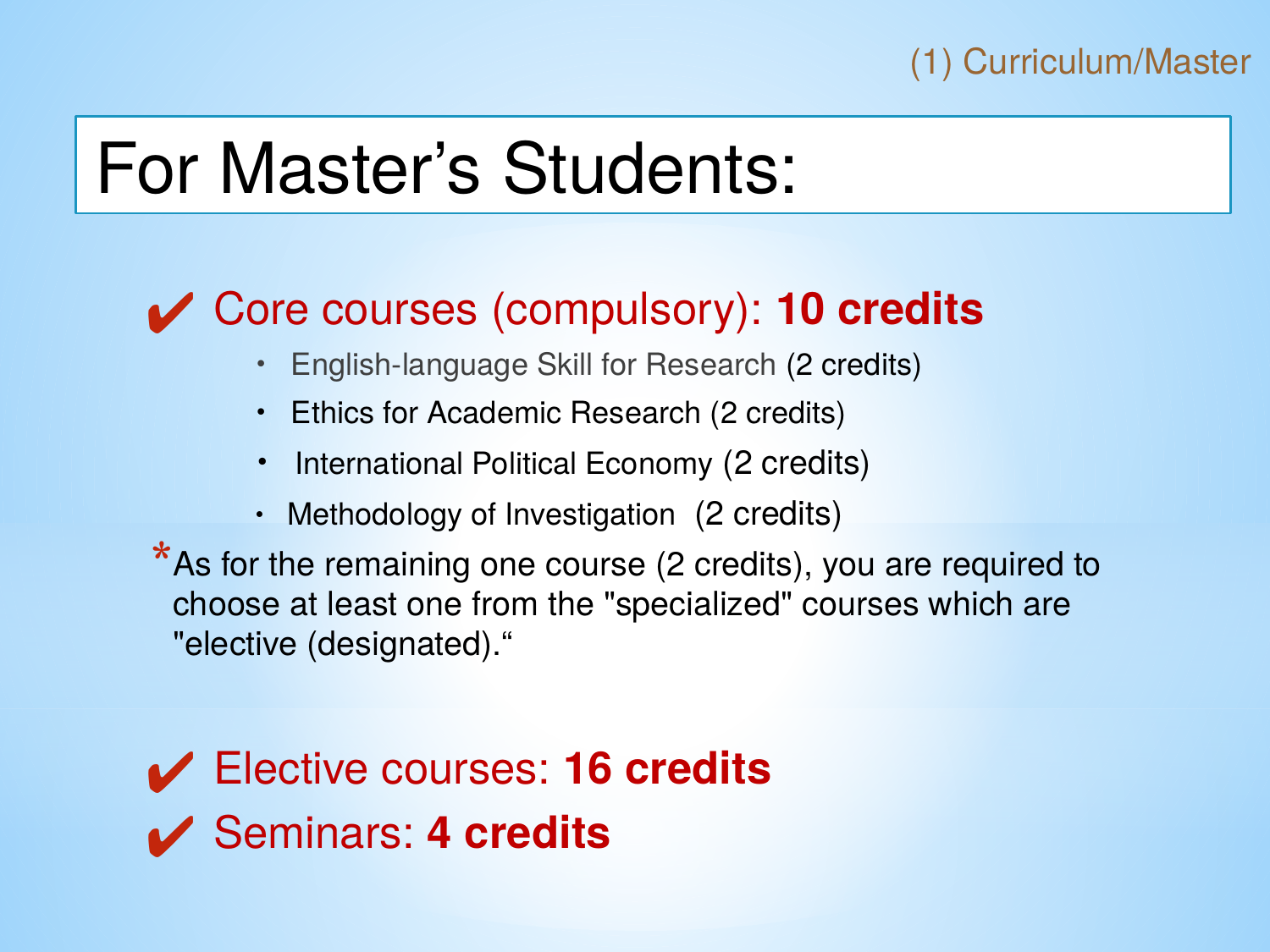

(1) Curriculum/Master
For Master’s Students:

Core courses (compulsory): 10 credits
	・ English-language Skill for Research (2 credits)
	・ Ethics for Academic Research (2 credits)
	・ International Political Economy (2 credits)
	・ Methodology of Investigation  (2 credits)
As for the remaining one course (2 credits), you are required to choose at least one from the "specialized" courses which are "elective (designated).“

Elective courses: 16 credits
Seminars: 4 credits